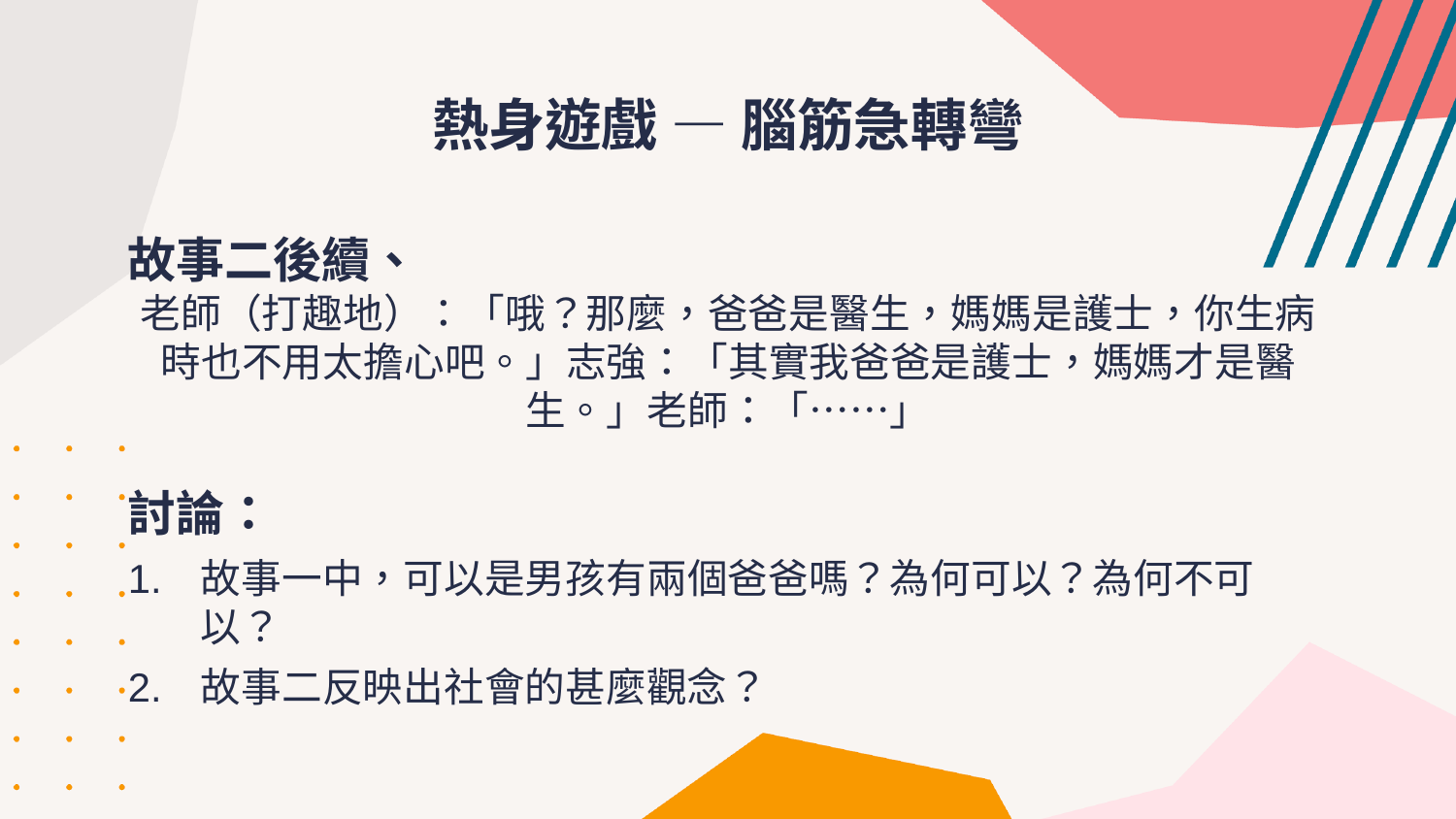

# 熱身遊戲 — 腦筋急轉彎
故事二後續、
老師（打趣地）：「哦？那麼，爸爸是醫生，媽媽是護士，你生病時也不用太擔心吧。」志強：「其實我爸爸是護士，媽媽才是醫生。」老師：「……」

討論：
故事一中，可以是男孩有兩個爸爸嗎？為何可以？為何不可以？
故事二反映出社會的甚麼觀念？